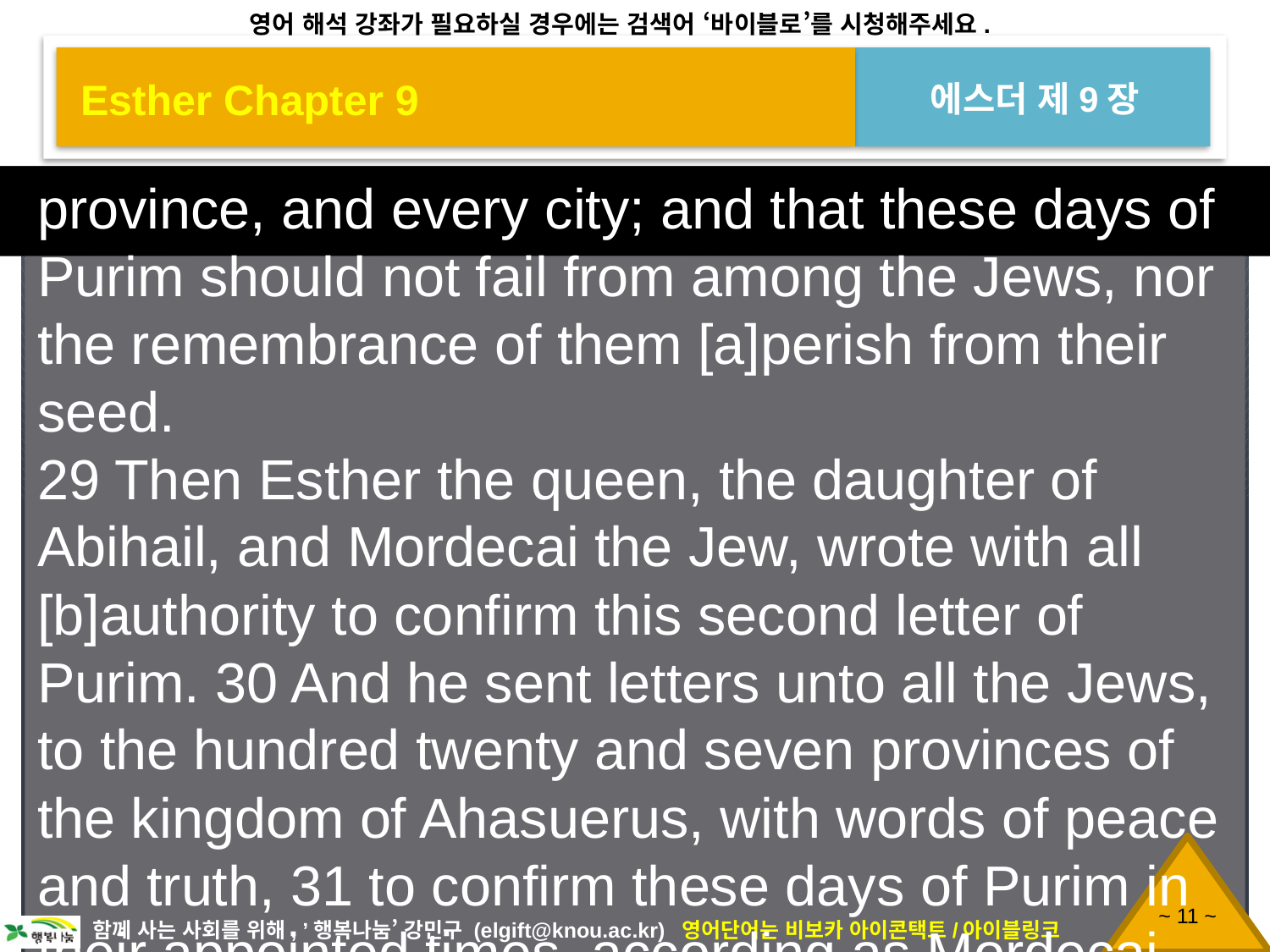

Esther Chapter 9
에스더 제9장
province, and every city; and that these days of Purim should not fail from among the Jews, nor the remembrance of them [a]perish from their seed.
29 Then Esther the queen, the daughter of Abihail, and Mordecai the Jew, wrote with all [b]authority to confirm this second letter of Purim. 30 And he sent letters unto all the Jews, to the hundred twenty and seven provinces of the kingdom of Ahasuerus, with words of peace and truth, 31 to confirm these days of Purim in their appointed times, according as Mordecai the Jew and Esther